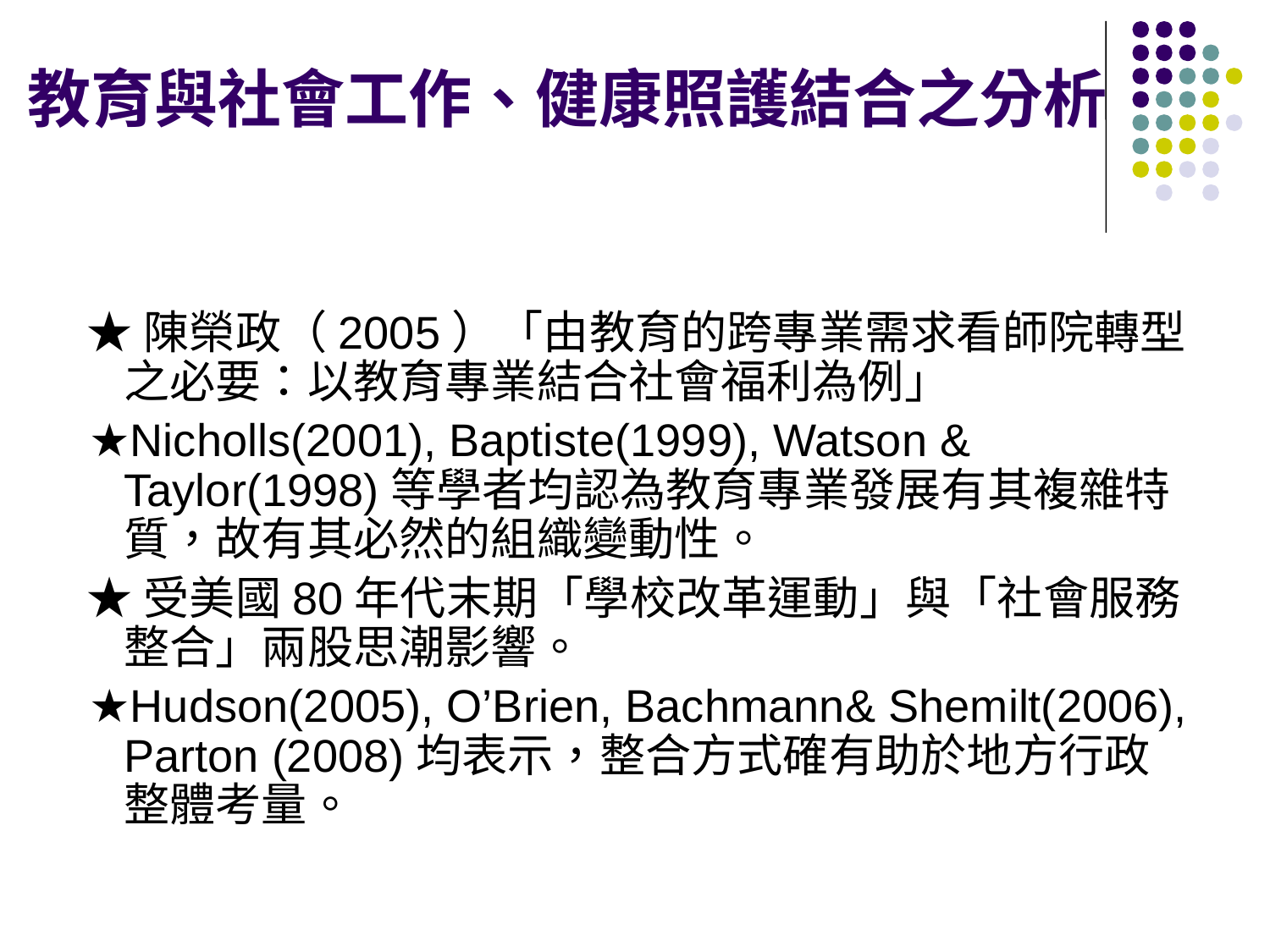

# 教育與社會工作、健康照護結合之分析

 ★陳榮政（2005）「由教育的跨專業需求看師院轉型之必要：以教育專業結合社會福利為例」
 ★Nicholls(2001), Baptiste(1999), Watson & Taylor(1998)等學者均認為教育專業發展有其複雜特質，故有其必然的組織變動性。
 ★受美國80年代末期「學校改革運動」與「社會服務整合」兩股思潮影響。
 ★Hudson(2005), O’Brien, Bachmann& Shemilt(2006), Parton (2008)均表示，整合方式確有助於地方行政整體考量。